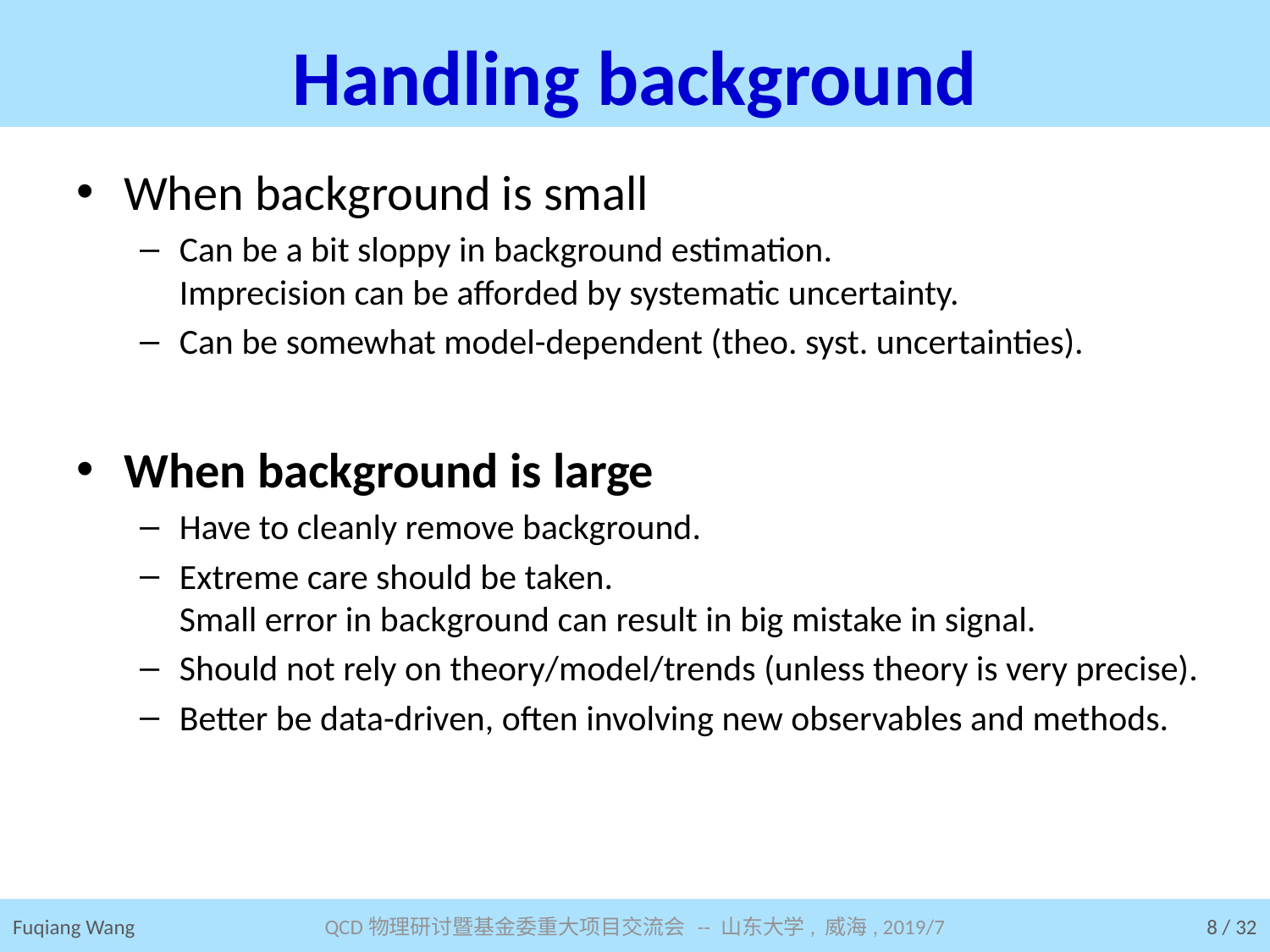

# Handling background
When background is small
Can be a bit sloppy in background estimation.
Imprecision can be afforded by systematic uncertainty.
Can be somewhat model-dependent (theo. syst. uncertainties).

When background is large
Have to cleanly remove background.
Extreme care should be taken.
Small error in background can result in big mistake in signal.
Should not rely on theory/model/trends (unless theory is very precise).
Better be data-driven, often involving new observables and methods.
Fuqiang Wang
QCD物理研讨暨基金委重大项目交流会 -- 山东大学, 威海, 2019/7
8 / 32